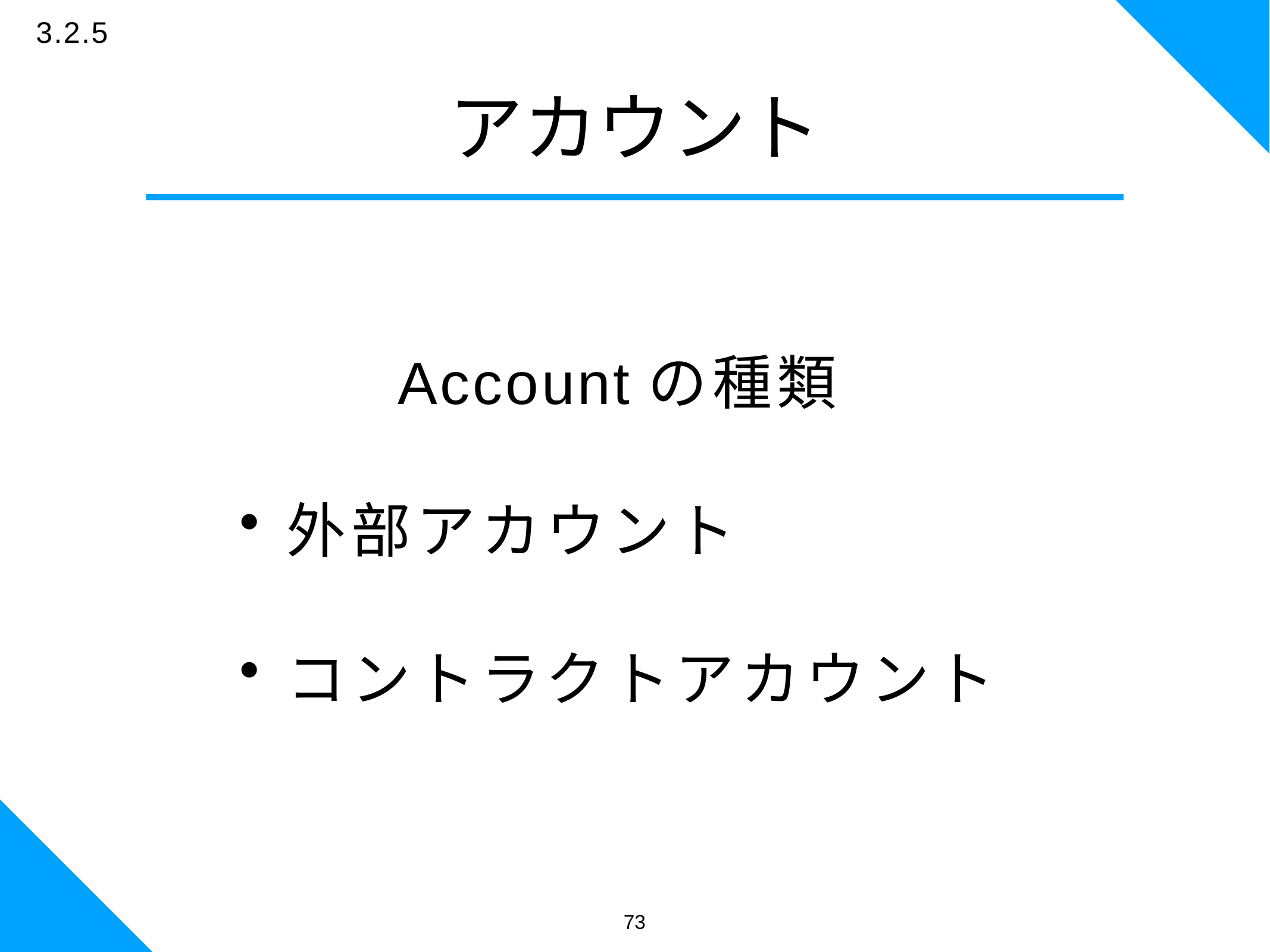

73
3.2.5
# アカウント
Accountの種類
外部アカウント
コントラクトアカウント